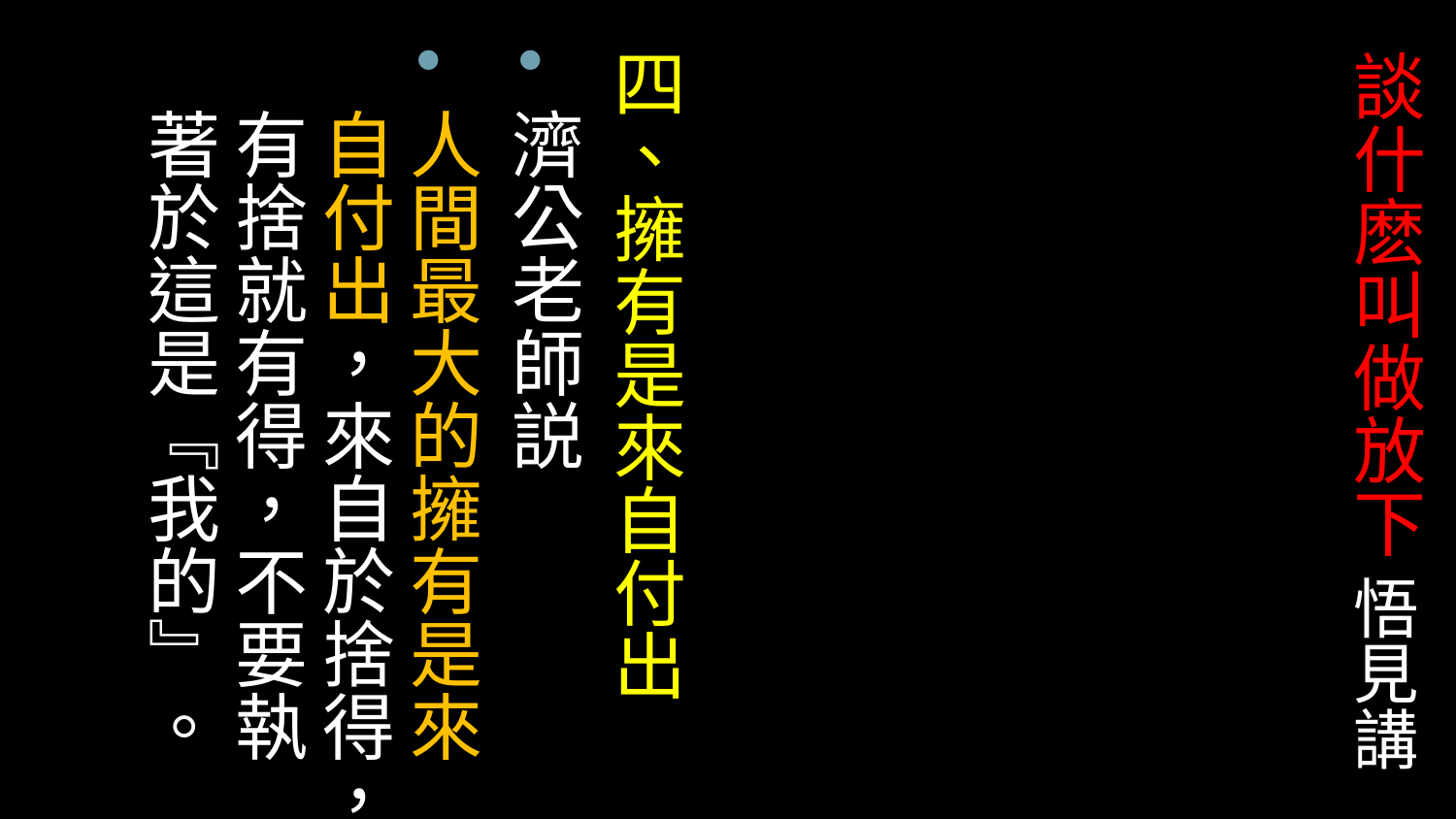

四、擁有是來自付出
濟公老師説
人間最大的擁有是來自付出，來自於捨得，有捨就有得，不要執著於這是『我的』。

# 談什麽叫做放下 悟見講